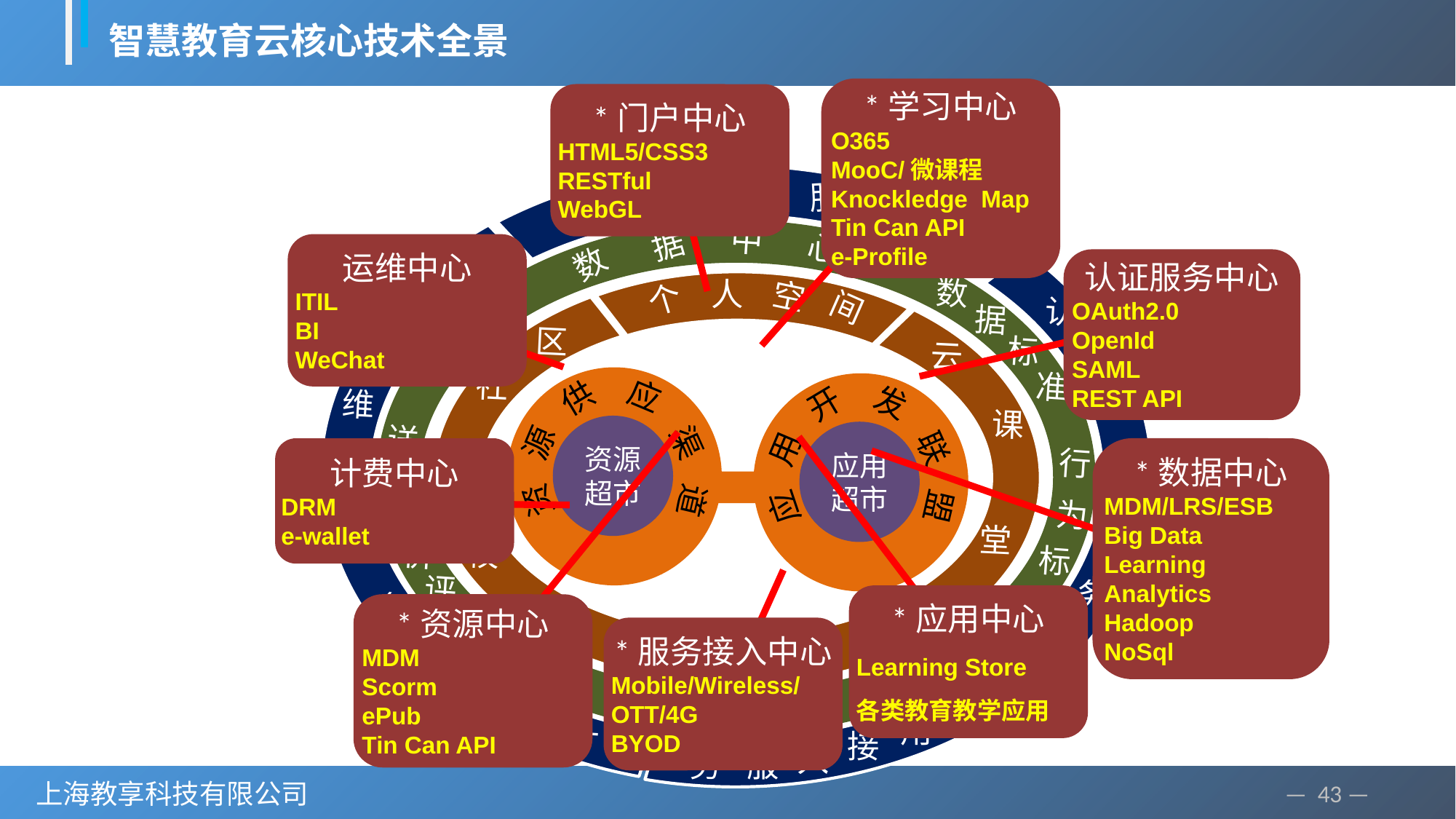

智慧教育云核心技术全景
*学习中心
O365
MooC/微课程
Knockledge  Map
Tin Can API
e-Profile
*门户中心
HTML5/CSS3
RESTful
WebGL

户

服
门
务
中
据

心
数
务
数
人
空

个
间
认
据
用
服
区
标
云
运
社
准
证

应
供
源
渠
资
道

发
开
用
联
应
盟
维
课
送
资源超市
应用超市
云
行
运
推
服

为
堂
价
校
标
评
务
准
务
学
云
云
计
班
级
服
采
统
集
洗
应
费
清
汇
聚
用
计
接
入
服
务
运维中心
ITIL
BI
WeChat
认证服务中心
OAuth2.0
OpenId
SAML
REST API
*资源中心
MDM
Scorm
ePub
Tin Can API
*应用中心
Learning Store
各类教育教学应用
*数据中心
MDM/LRS/ESB
Big Data
Learning Analytics
Hadoop
NoSql
计费中心
DRM
e-wallet
*服务接入中心
Mobile/Wireless/OTT/4G
BYOD